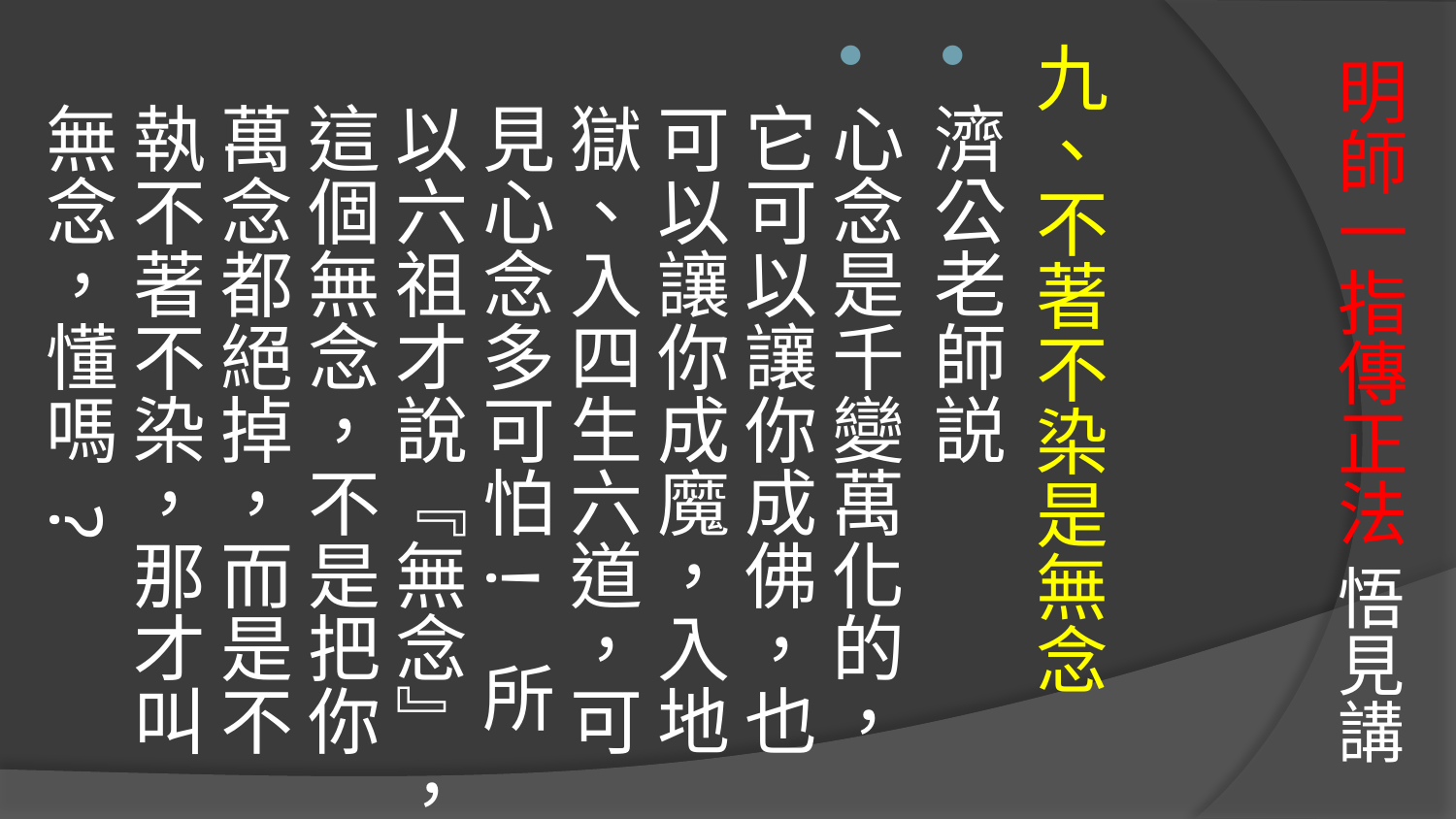

九、不著不染是無念
濟公老師説
心念是千變萬化的，它可以讓你成佛，也可以讓你成魔，入地獄、入四生六道，可見心念多可怕! 所以六祖才說『無念』，這個無念，不是把你萬念都絕掉，而是不執不著不染，那才叫無念，懂嗎 ?
# 明師一指傳正法 悟見講